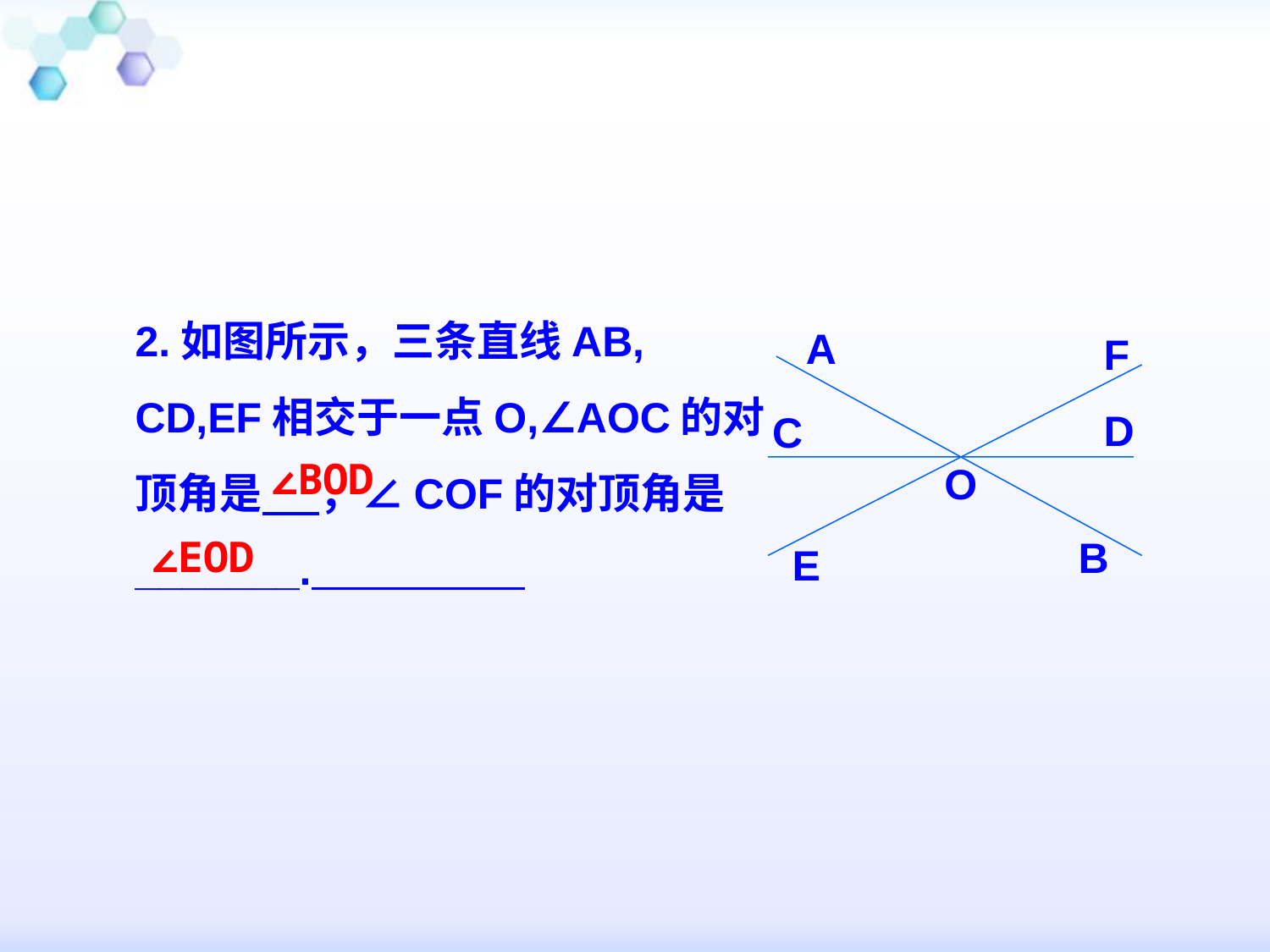

2.如图所示，三条直线AB,
CD,EF相交于一点O,∠AOC的对
顶角是      ，∠COF的对顶角是
_______.
A
F

D
C
O

B
E
∠BOD
∠EOD